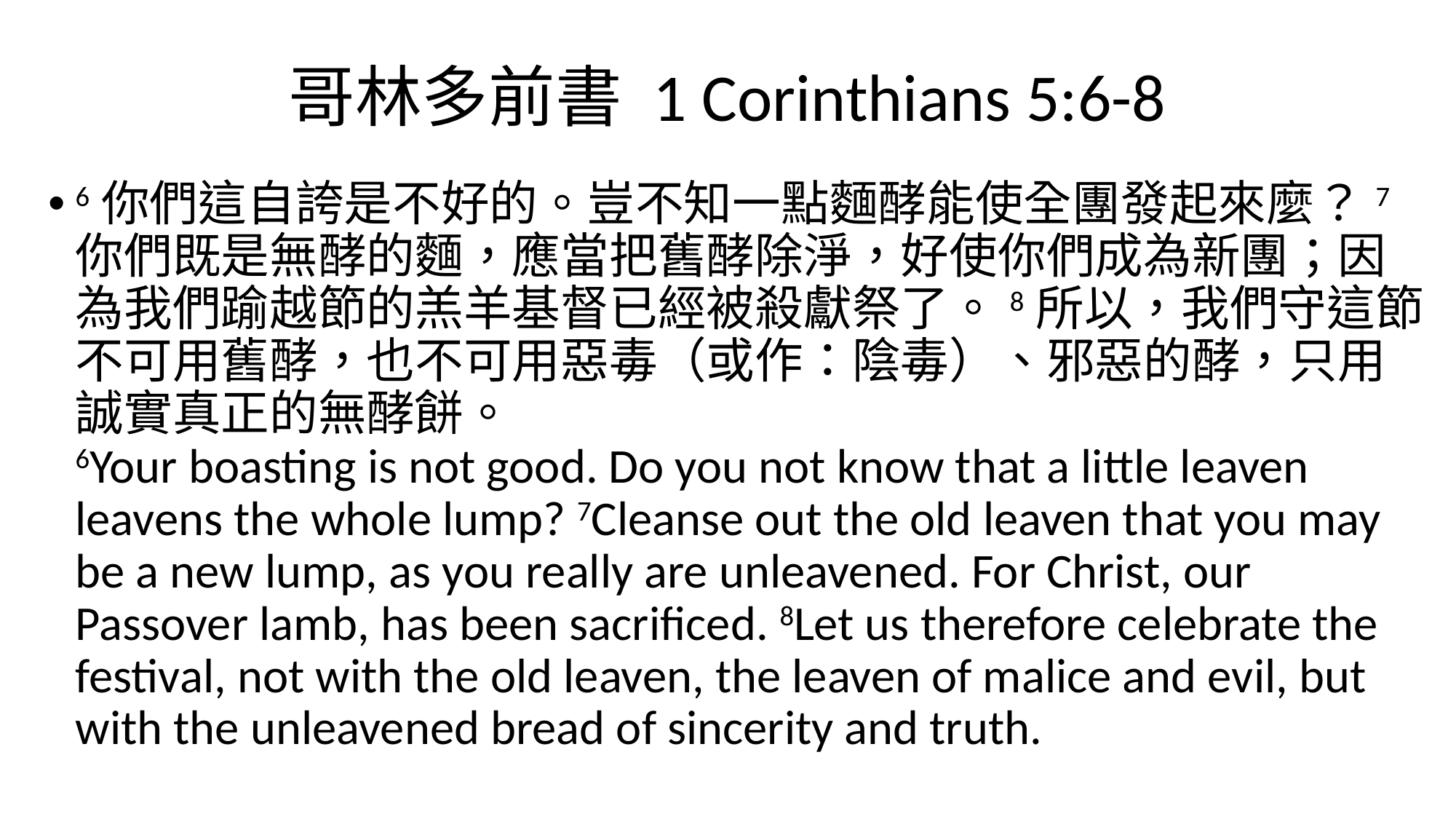

# 哥林多前書 1 Corinthians 5:6-8
6你們這自誇是不好的。豈不知一點麵酵能使全團發起來麼？7你們既是無酵的麵，應當把舊酵除淨，好使你們成為新團；因為我們踰越節的羔羊基督已經被殺獻祭了。8所以，我們守這節不可用舊酵，也不可用惡毒（或作：陰毒）、邪惡的酵，只用誠實真正的無酵餅。
6Your boasting is not good. Do you not know that a little leaven leavens the whole lump? 7Cleanse out the old leaven that you may be a new lump, as you really are unleavened. For Christ, our Passover lamb, has been sacrificed. 8Let us therefore celebrate the festival, not with the old leaven, the leaven of malice and evil, but with the unleavened bread of sincerity and truth.